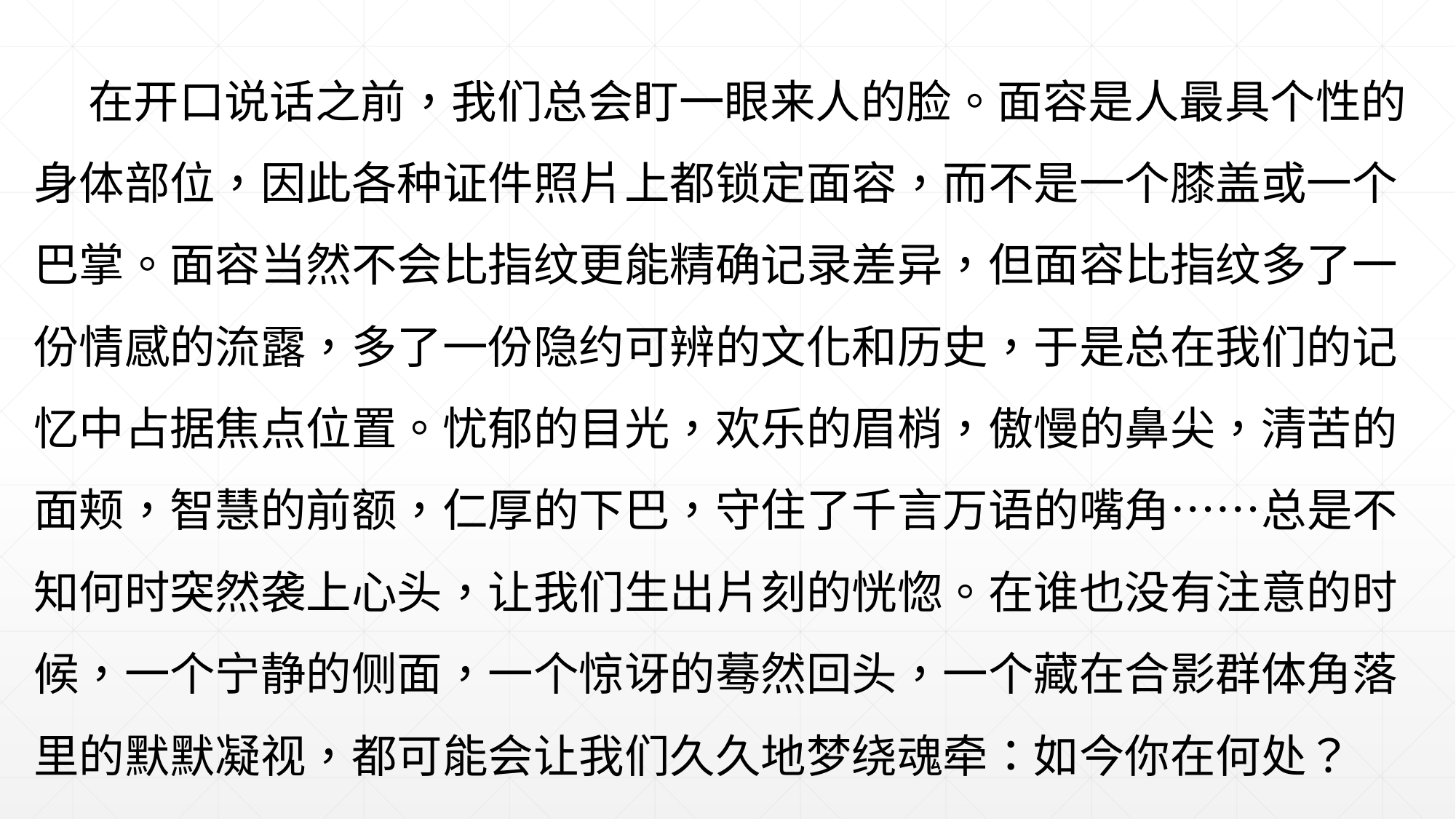

在开口说话之前，我们总会盯一眼来人的脸。面容是人最具个性的身体部位，因此各种证件照片上都锁定面容，而不是一个膝盖或一个巴掌。面容当然不会比指纹更能精确记录差异，但面容比指纹多了一份情感的流露，多了一份隐约可辨的文化和历史，于是总在我们的记忆中占据焦点位置。忧郁的目光，欢乐的眉梢，傲慢的鼻尖，清苦的面颊，智慧的前额，仁厚的下巴，守住了千言万语的嘴角……总是不知何时突然袭上心头，让我们生出片刻的恍惚。在谁也没有注意的时候，一个宁静的侧面，一个惊讶的蓦然回头，一个藏在合影群体角落里的默默凝视，都可能会让我们久久地梦绕魂牵：如今你在何处？